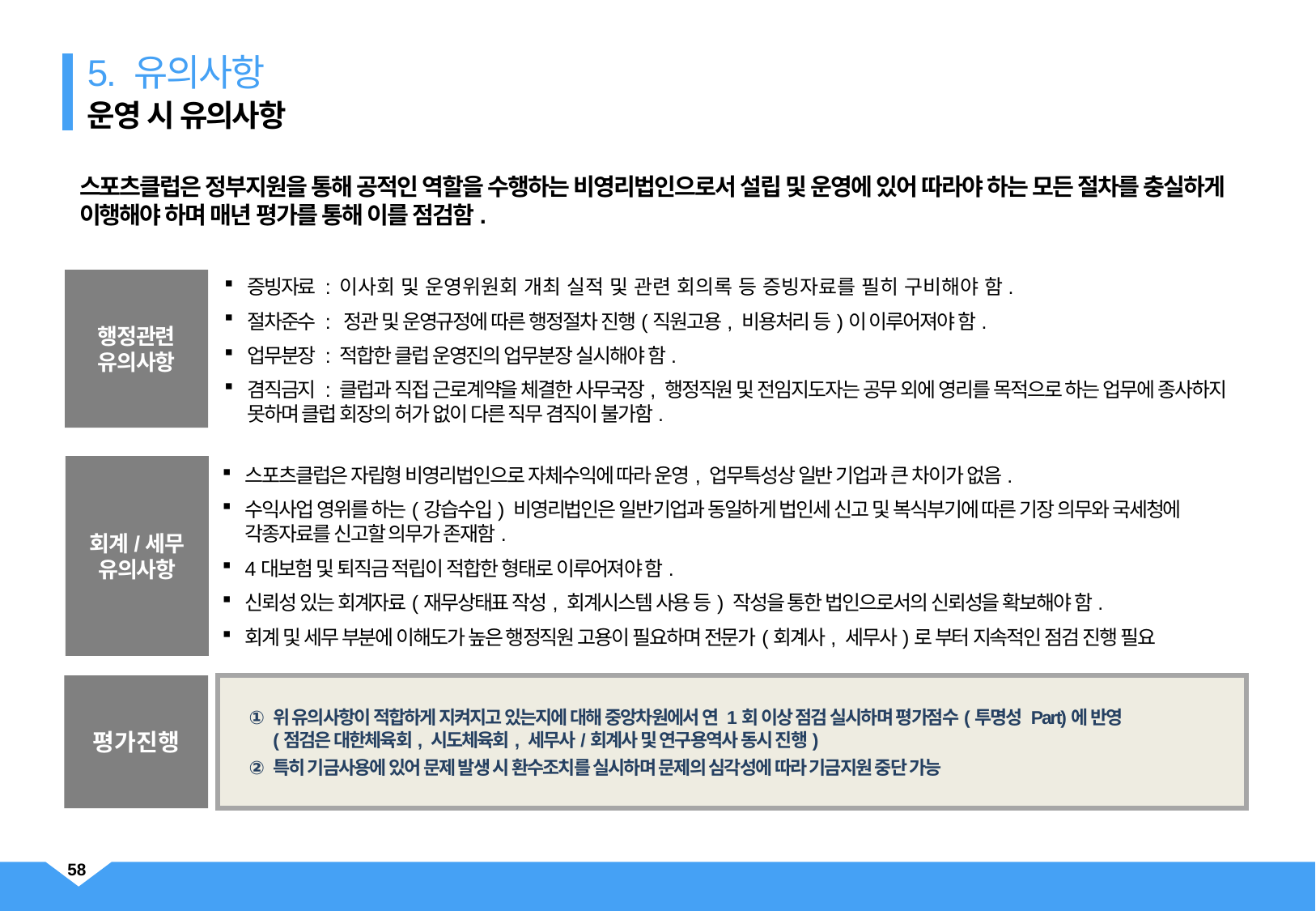

5. 유의사항
운영 시 유의사항
스포츠클럽은 정부지원을 통해 공적인 역할을 수행하는 비영리법인으로서 설립 및 운영에 있어 따라야 하는 모든 절차를 충실하게 이행해야 하며 매년 평가를 통해 이를 점검함.
증빙자료 : 이사회 및 운영위원회 개최 실적 및 관련 회의록 등 증빙자료를 필히 구비해야 함.
절차준수 :  정관 및 운영규정에 따른 행정절차 진행(직원고용, 비용처리 등)이 이루어져야 함.
업무분장 : 적합한 클럽 운영진의 업무분장 실시해야 함.
겸직금지 : 클럽과 직접 근로계약을 체결한 사무국장, 행정직원 및 전임지도자는 공무 외에 영리를 목적으로 하는 업무에 종사하지 못하며 클럽 회장의 허가 없이 다른 직무 겸직이 불가함.
행정관련
유의사항
스포츠클럽은 자립형 비영리법인으로 자체수익에 따라 운영, 업무특성상 일반 기업과 큰 차이가 없음.
수익사업 영위를 하는(강습수입) 비영리법인은 일반기업과 동일하게 법인세 신고 및 복식부기에 따른 기장 의무와 국세청에 각종자료를 신고할 의무가 존재함.
4대보험 및 퇴직금 적립이 적합한 형태로 이루어져야 함.
신뢰성 있는 회계자료(재무상태표 작성, 회계시스템 사용 등) 작성을 통한 법인으로서의 신뢰성을 확보해야 함.
회계 및 세무 부분에 이해도가 높은 행정직원 고용이 필요하며 전문가(회계사, 세무사)로 부터 지속적인 점검 진행 필요
회계/세무
유의사항
평가진행
위 유의사항이 적합하게 지켜지고 있는지에 대해 중앙차원에서 연 1회 이상 점검 실시하며 평가점수(투명성 Part)에 반영
(점검은 대한체육회, 시도체육회, 세무사/회계사 및 연구용역사 동시 진행)
특히 기금사용에 있어 문제 발생 시 환수조치를 실시하며 문제의 심각성에 따라 기금지원 중단 가능